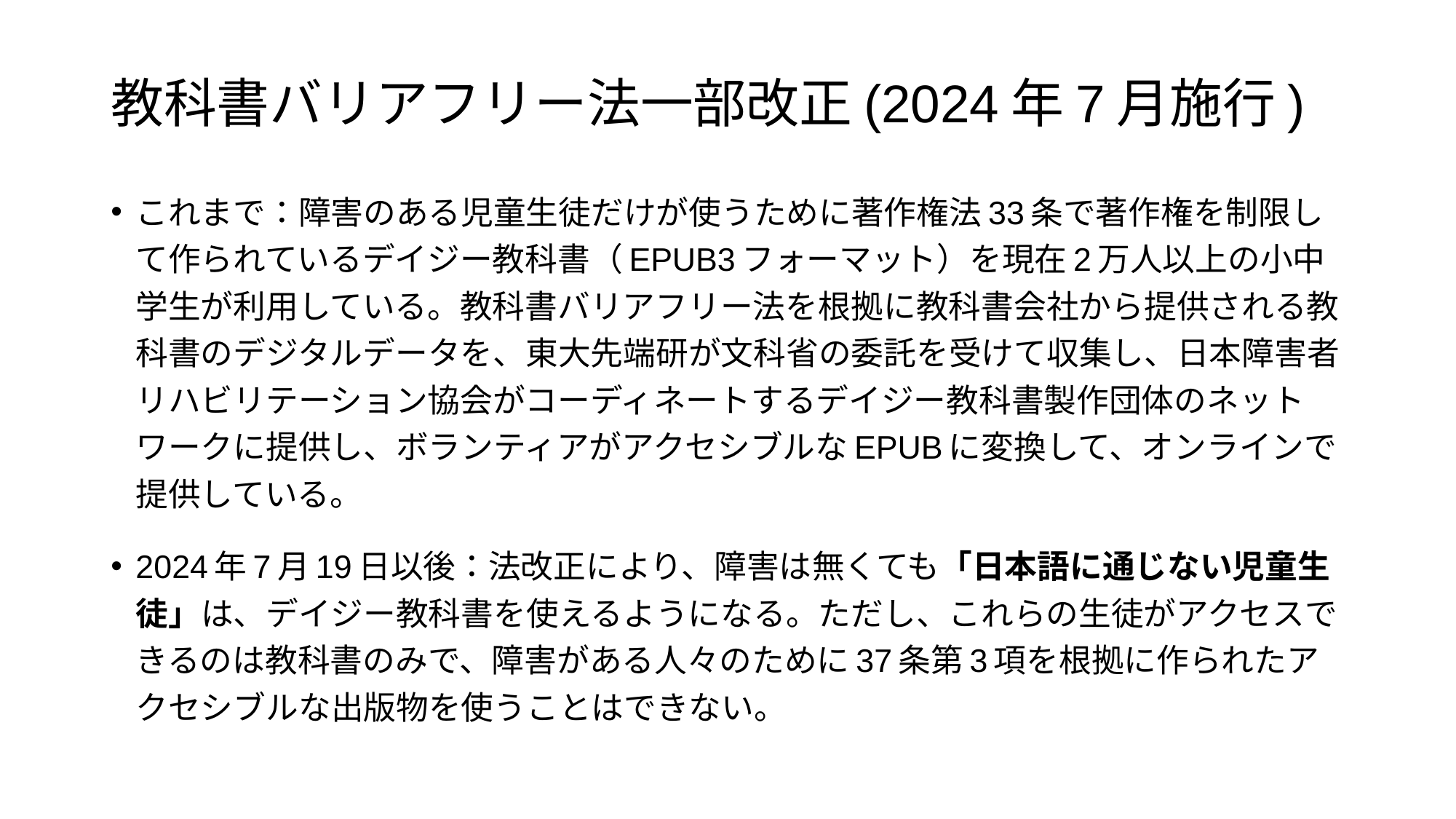

# 教科書バリアフリー法一部改正(2024年7月施行)
これまで：障害のある児童生徒だけが使うために著作権法33条で著作権を制限して作られているデイジー教科書（EPUB3フォーマット）を現在2万人以上の小中学生が利用している。教科書バリアフリー法を根拠に教科書会社から提供される教科書のデジタルデータを、東大先端研が文科省の委託を受けて収集し、日本障害者リハビリテーション協会がコーディネートするデイジー教科書製作団体のネットワークに提供し、ボランティアがアクセシブルなEPUBに変換して、オンラインで提供している。
2024年7月19日以後：法改正により、障害は無くても「日本語に通じない児童生徒」は、デイジー教科書を使えるようになる。ただし、これらの生徒がアクセスできるのは教科書のみで、障害がある人々のために37条第3項を根拠に作られたアクセシブルな出版物を使うことはできない。